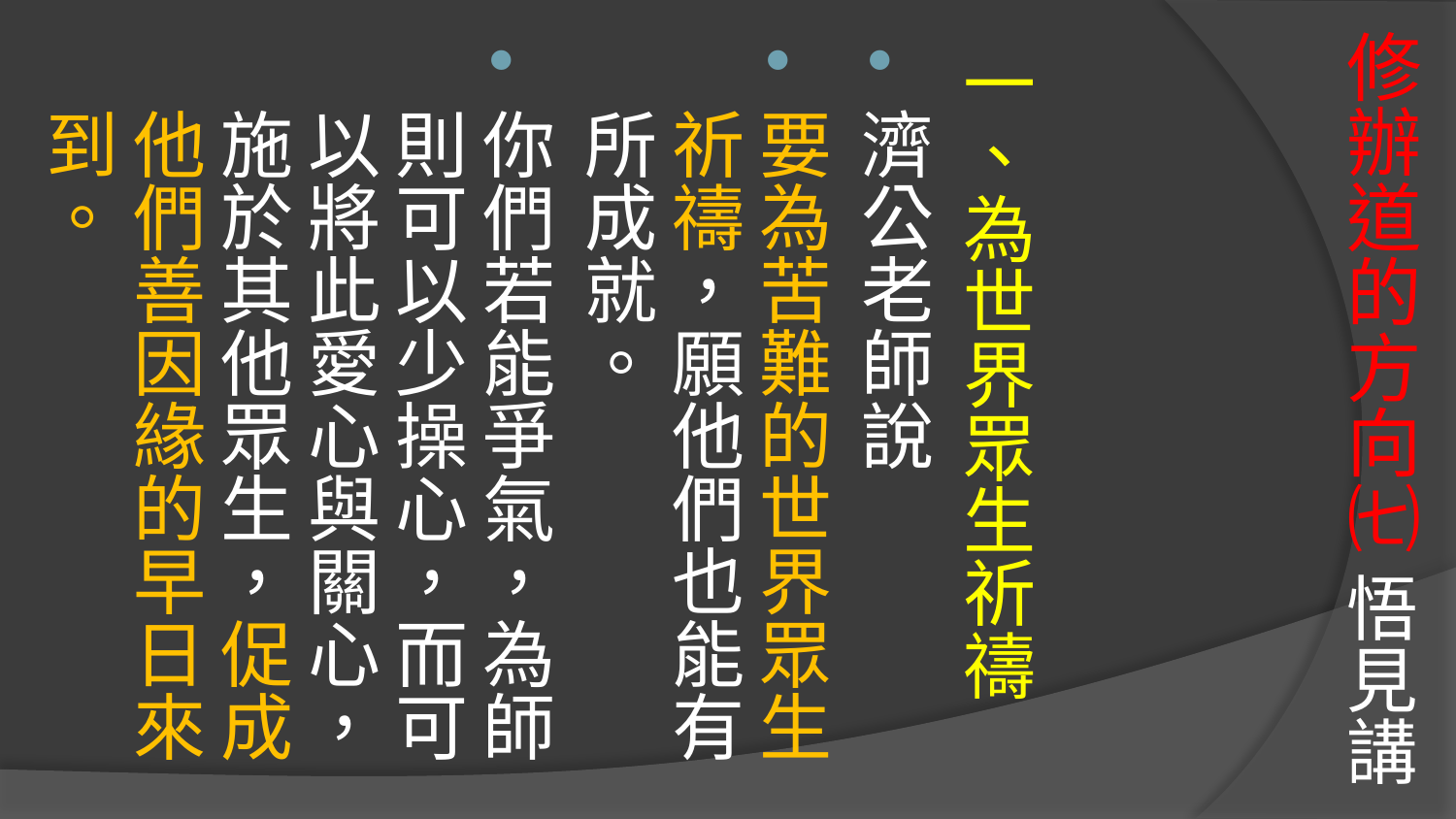

# 修辦道的方向㈦ 悟見講
一、為世界眾生祈禱
濟公老師說
要為苦難的世界眾生祈禱，願他們也能有所成就。
你們若能爭氣，為師則可以少操心，而可以將此愛心與關心，施於其他眾生，促成他們善因緣的早日來到。